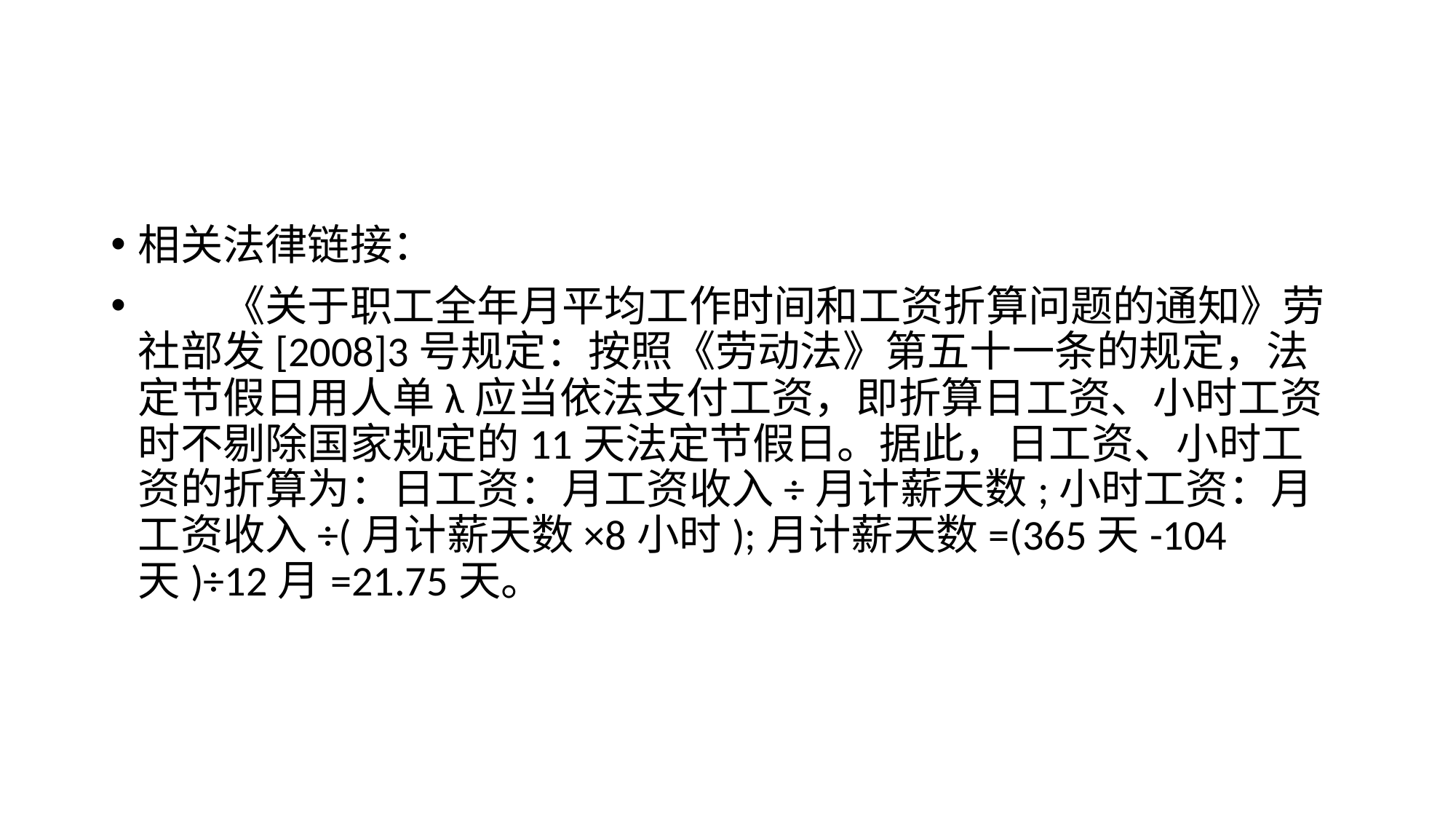

#
相关法律链接：
　　《关于职工全年月平均工作时间和工资折算问题的通知》劳社部发[2008]3号规定：按照《劳动法》第五十一条的规定，法定节假日用人单λ应当依法支付工资，即折算日工资、小时工资时不剔除国家规定的11天法定节假日。据此，日工资、小时工资的折算为：日工资：月工资收入÷月计薪天数;小时工资：月工资收入÷(月计薪天数×8小时);月计薪天数=(365天-104天)÷12月=21.75天。